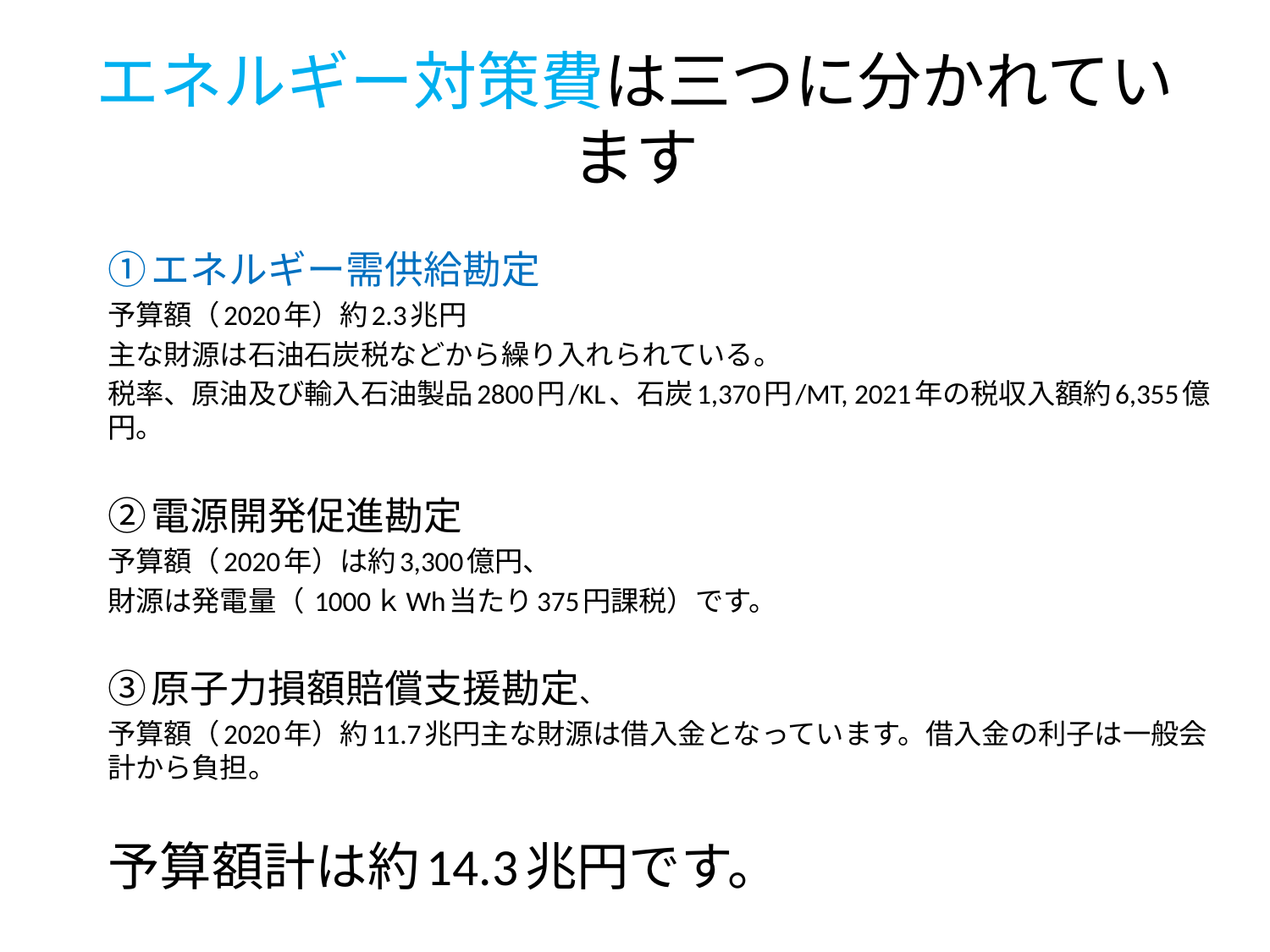

# エネルギー対策費は三つに分かれています

①エネルギー需供給勘定
予算額（2020年）約2.3兆円
主な財源は石油石炭税などから繰り入れられている。
税率、原油及び輸入石油製品2800円/KL、石炭1,370円/MT, 2021年の税収入額約6,355億円。

②電源開発促進勘定
予算額（2020年）は約3,300億円、
財源は発電量（ 1000ｋWh当たり375円課税）です。

③原子力損額賠償支援勘定、
予算額（2020年）約11.7兆円主な財源は借入金となっています。借入金の利子は一般会計から負担。

予算額計は約14.3兆円です。